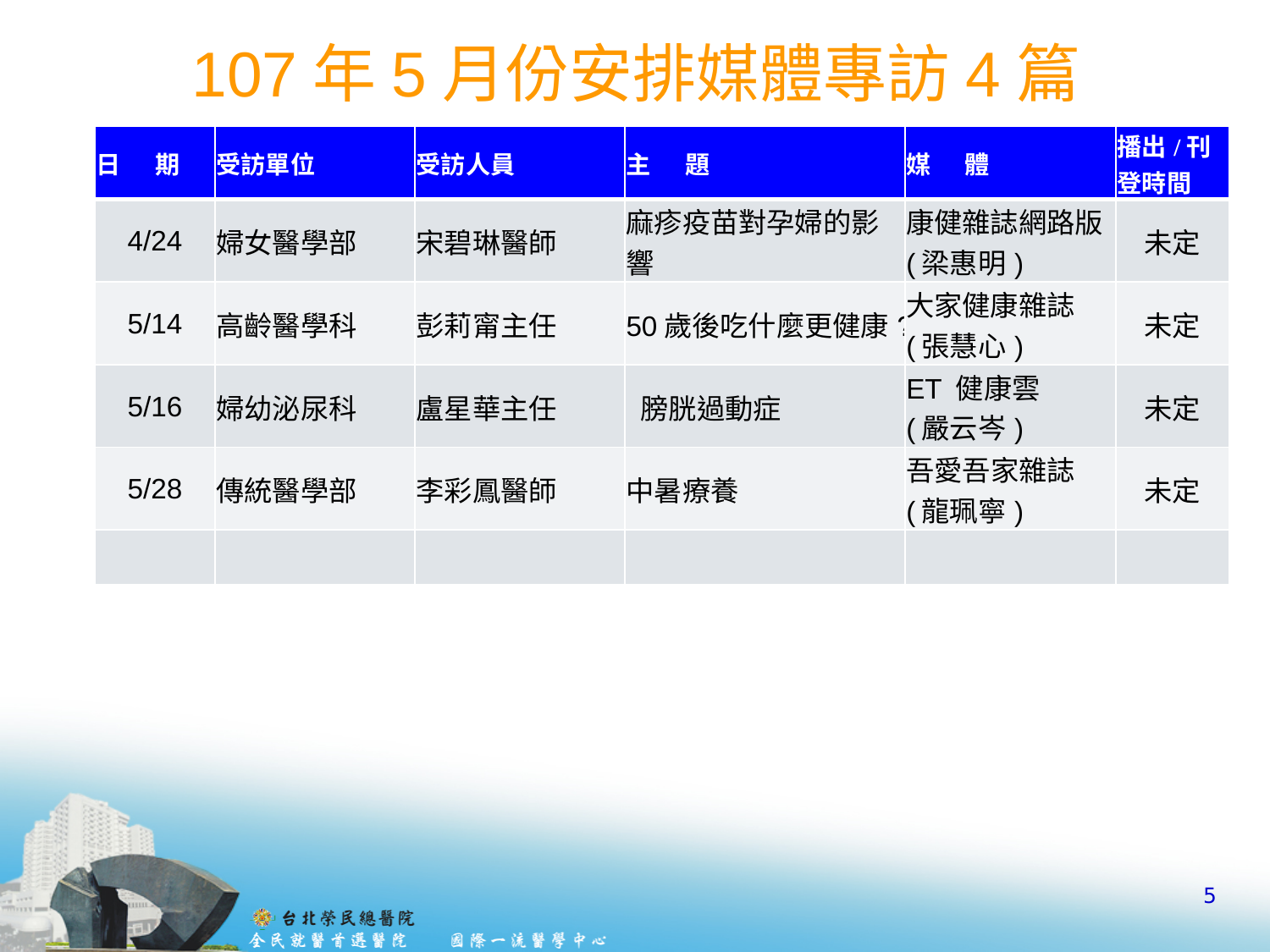

# 107年5月份安排媒體專訪4篇
| 日 期 | 受訪單位 | 受訪人員 | 主 題 | 媒 體 | 播出/刊登時間 |
| --- | --- | --- | --- | --- | --- |
| 4/24 | 婦女醫學部 | 宋碧琳醫師 | 麻疹疫苗對孕婦的影響 | 康健雜誌網路版 (梁惠明) | 未定 |
| 5/14 | 高齡醫學科 | 彭莉甯主任 | 50歲後吃什麼更健康? | 大家健康雜誌 (張慧心) | 未定 |
| 5/16 | 婦幼泌尿科 | 盧星華主任 | 膀胱過動症 | ET 健康雲 (嚴云岑) | 未定 |
| 5/28 | 傳統醫學部 | 李彩鳳醫師 | 中暑療養 | 吾愛吾家雜誌 (龍珮寧) | 未定 |
|  |  |  |  |  |  |
5